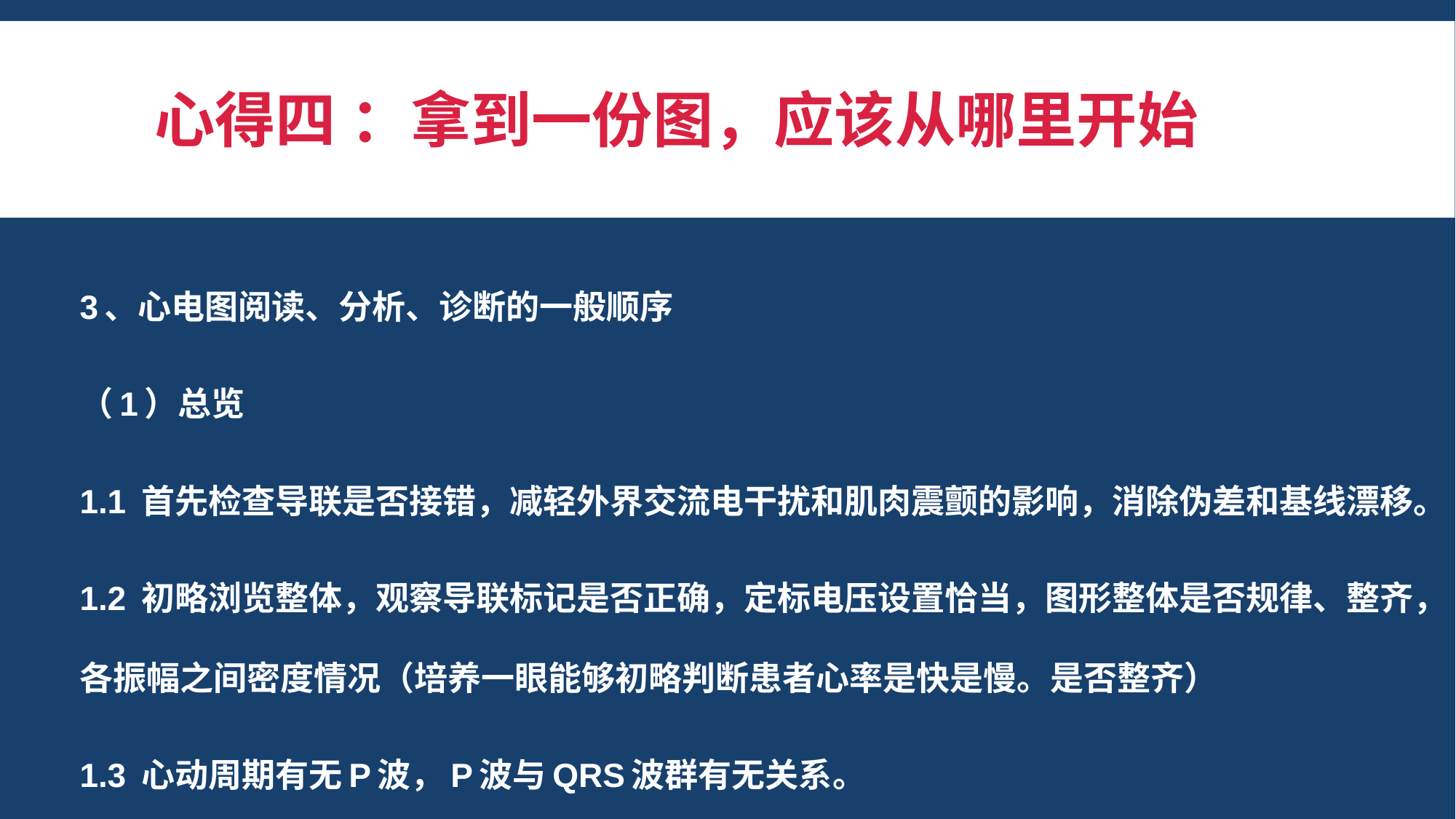

# 心得四 ：拿到一份图，应该从哪里开始
3、心电图阅读、分析、诊断的一般顺序
（1）总览
1.1 首先检查导联是否接错，减轻外界交流电干扰和肌肉震颤的影响，消除伪差和基线漂移。
1.2 初略浏览整体，观察导联标记是否正确，定标电压设置恰当，图形整体是否规律、整齐，各振幅之间密度情况（培养一眼能够初略判断患者心率是快是慢。是否整齐）
1.3 心动周期有无P波，P波与QRS波群有无关系。